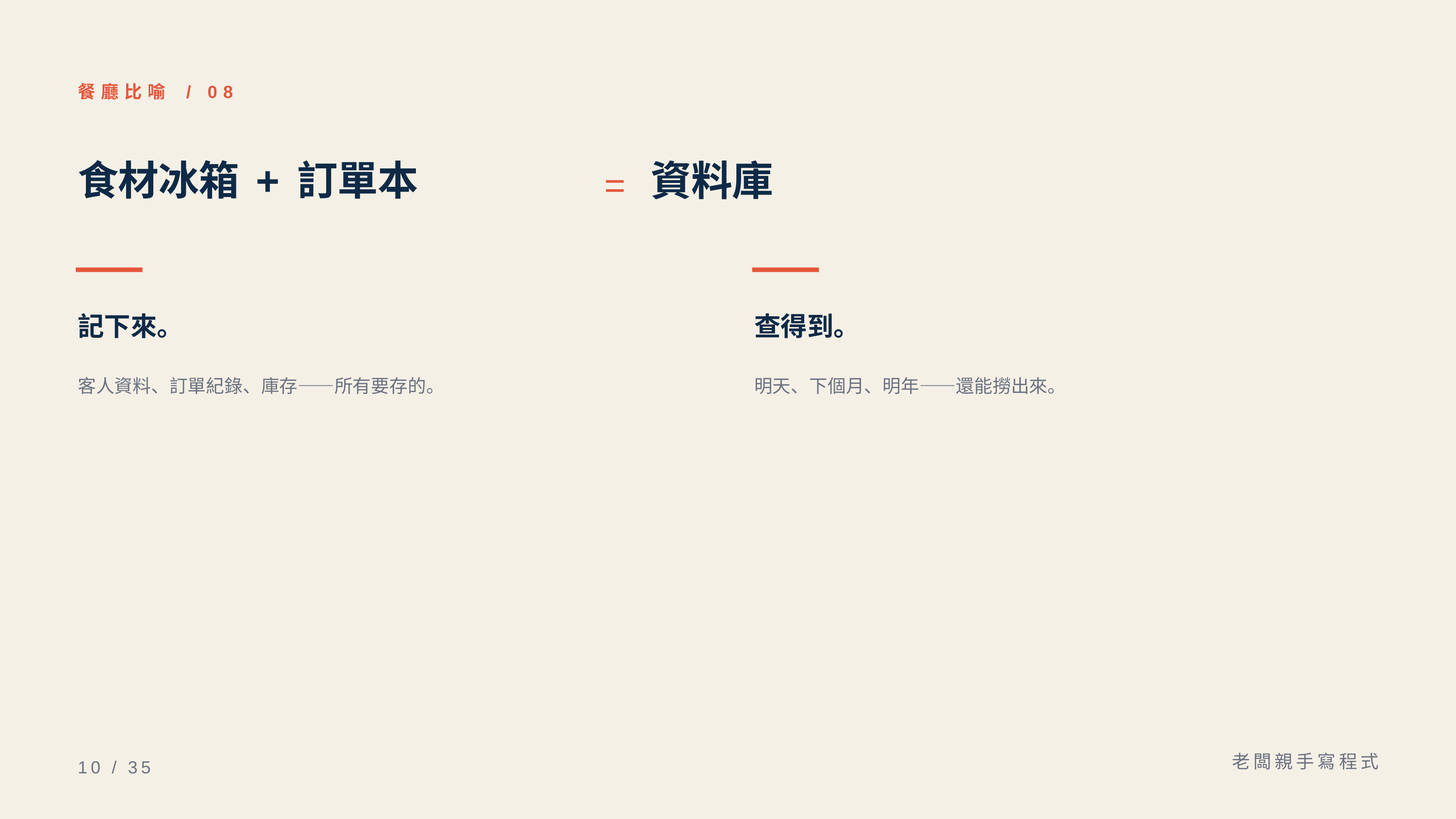

餐廳比喻 / 08
食材冰箱 + 訂單本
資料庫
=

記下來。
查得到。
客人資料、訂單紀錄、庫存——所有要存的。
明天、下個月、明年——還能撈出來。
老闆親手寫程式
10 / 35